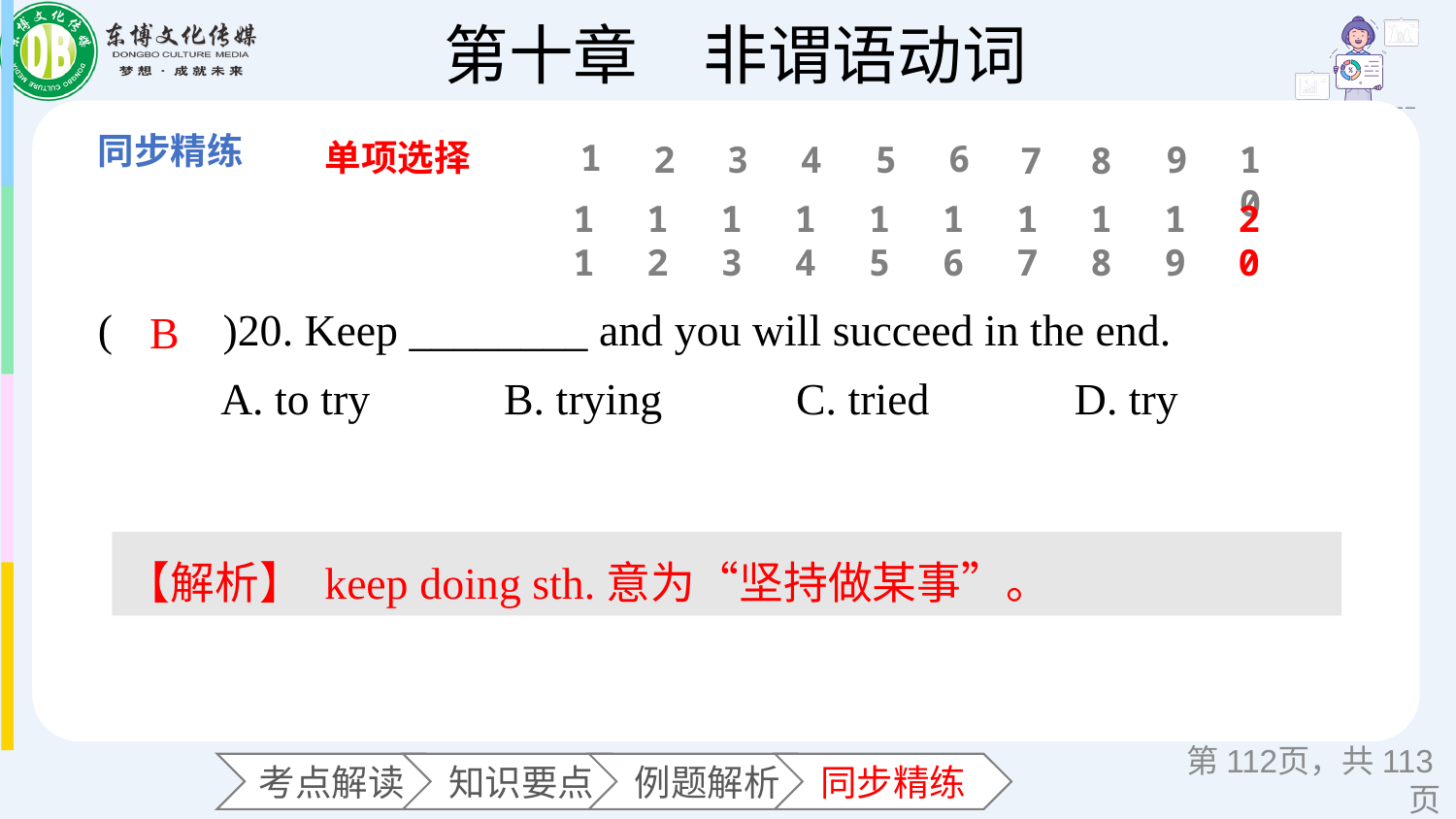

单项选择
1
6
2
3
4
5
9
10
7
8
11
12
13
14
15
16
17
18
19
20
(　　)20. Keep ________ and you will succeed in the end.
           A. to try            B. trying            C. tried             D. try
B
【解析】 keep doing sth.意为“坚持做某事”。
第112页，共113页